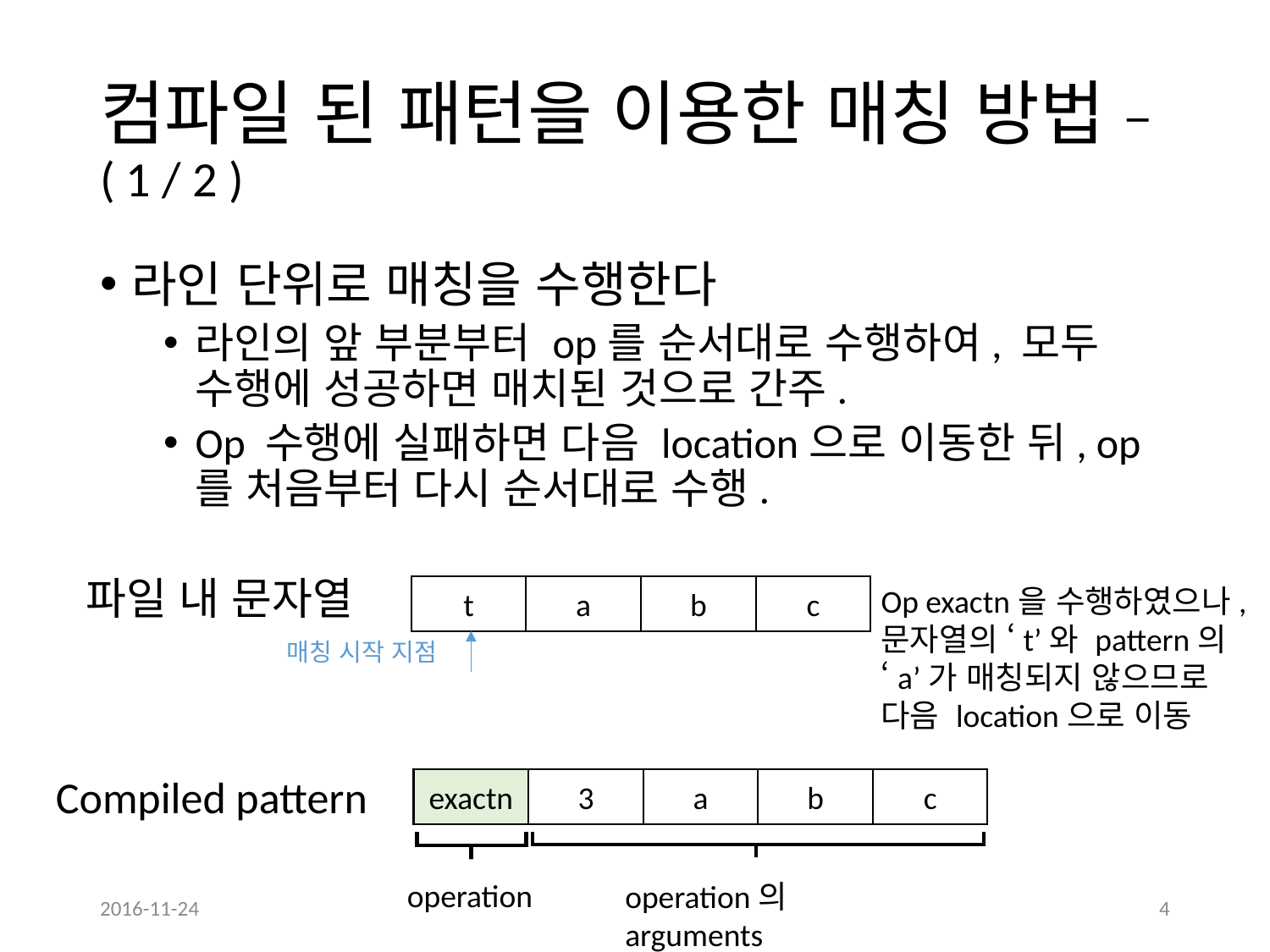

# 컴파일 된 패턴을 이용한 매칭 방법 – ( 1 / 2 )
라인 단위로 매칭을 수행한다
라인의 앞 부분부터 op를 순서대로 수행하여, 모두
수행에 성공하면 매치된 것으로 간주.
Op 수행에 실패하면 다음 location으로 이동한 뒤, op를 처음부터 다시 순서대로 수행.
파일 내 문자열
Op exactn을 수행하였으나,
문자열의 ‘t’와 pattern의
‘a’가 매칭되지 않으므로
다음 location으로 이동
t
a
b
c

매칭 시작 지점
Compiled pattern
exactn
3
a
b
c

operation
operation의 arguments
2016-11-24
4